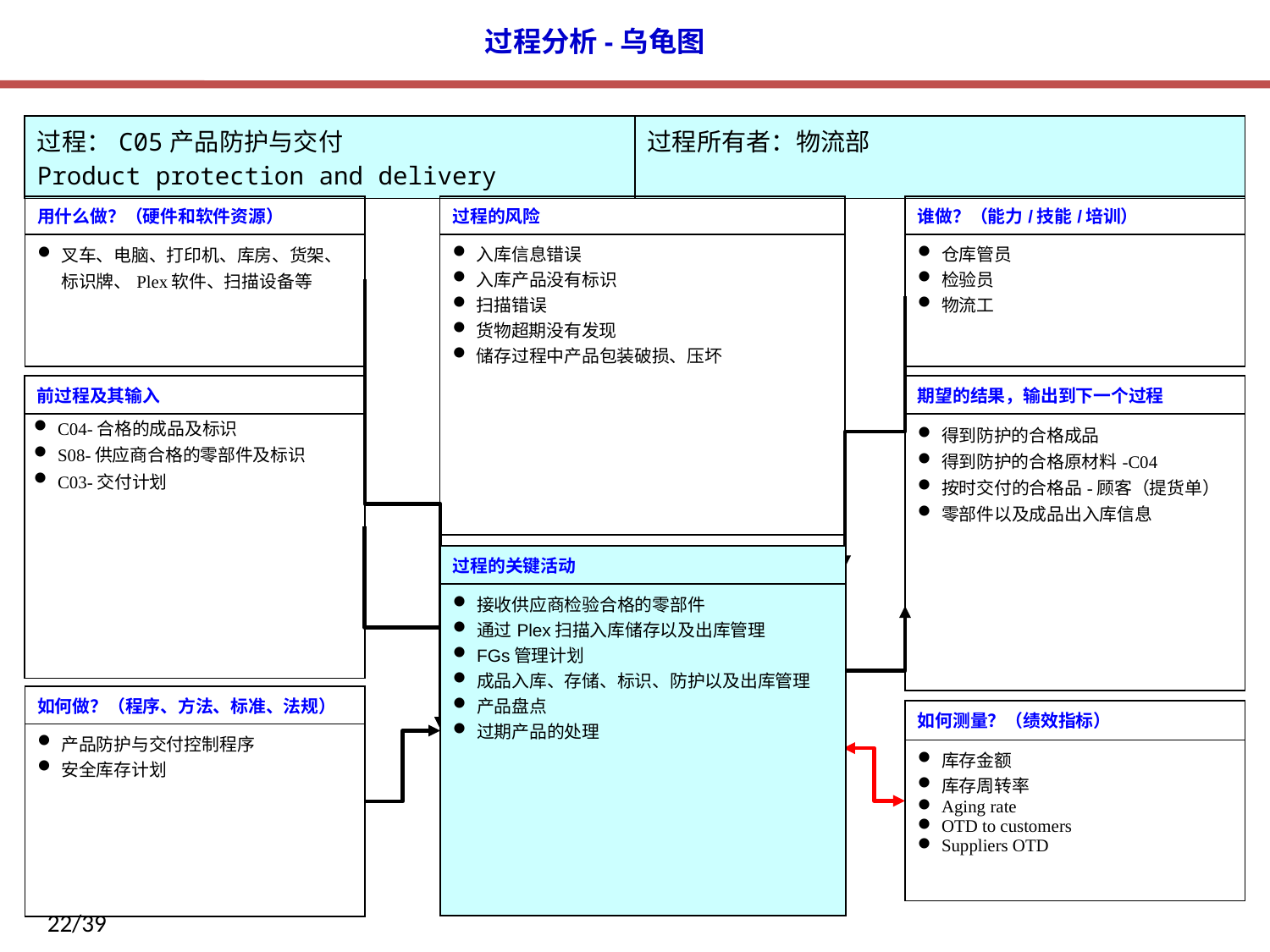

| 过程：C05产品防护与交付 Product protection and delivery | 过程所有者：物流部 |
| --- | --- |
| 用什么做？（硬件和软件资源） |
| --- |
| 叉车、电脑、打印机、库房、货架、标识牌、Plex软件、扫描设备等 |
| 过程的风险 |
| --- |
| 入库信息错误 入库产品没有标识 扫描错误 货物超期没有发现 储存过程中产品包装破损、压坏 |
| 谁做？（能力/技能/培训） |
| --- |
| 仓库管员 检验员 物流工 |
| 前过程及其输入 |
| --- |
| C04-合格的成品及标识 S08-供应商合格的零部件及标识 C03-交付计划 |
| 期望的结果，输出到下一个过程 |
| --- |
| 得到防护的合格成品 得到防护的合格原材料-C04 按时交付的合格品-顾客（提货单） 零部件以及成品出入库信息 |
| 过程的关键活动 |
| --- |
| 接收供应商检验合格的零部件 通过Plex扫描入库储存以及出库管理 FGs管理计划 成品入库、存储、标识、防护以及出库管理 产品盘点 过期产品的处理 |
| 如何做？（程序、方法、标准、法规） |
| --- |
| 产品防护与交付控制程序 安全库存计划 |
| 如何测量？（绩效指标） |
| --- |
| 库存金额 库存周转率 Aging rate OTD to customers Suppliers OTD |
22/39